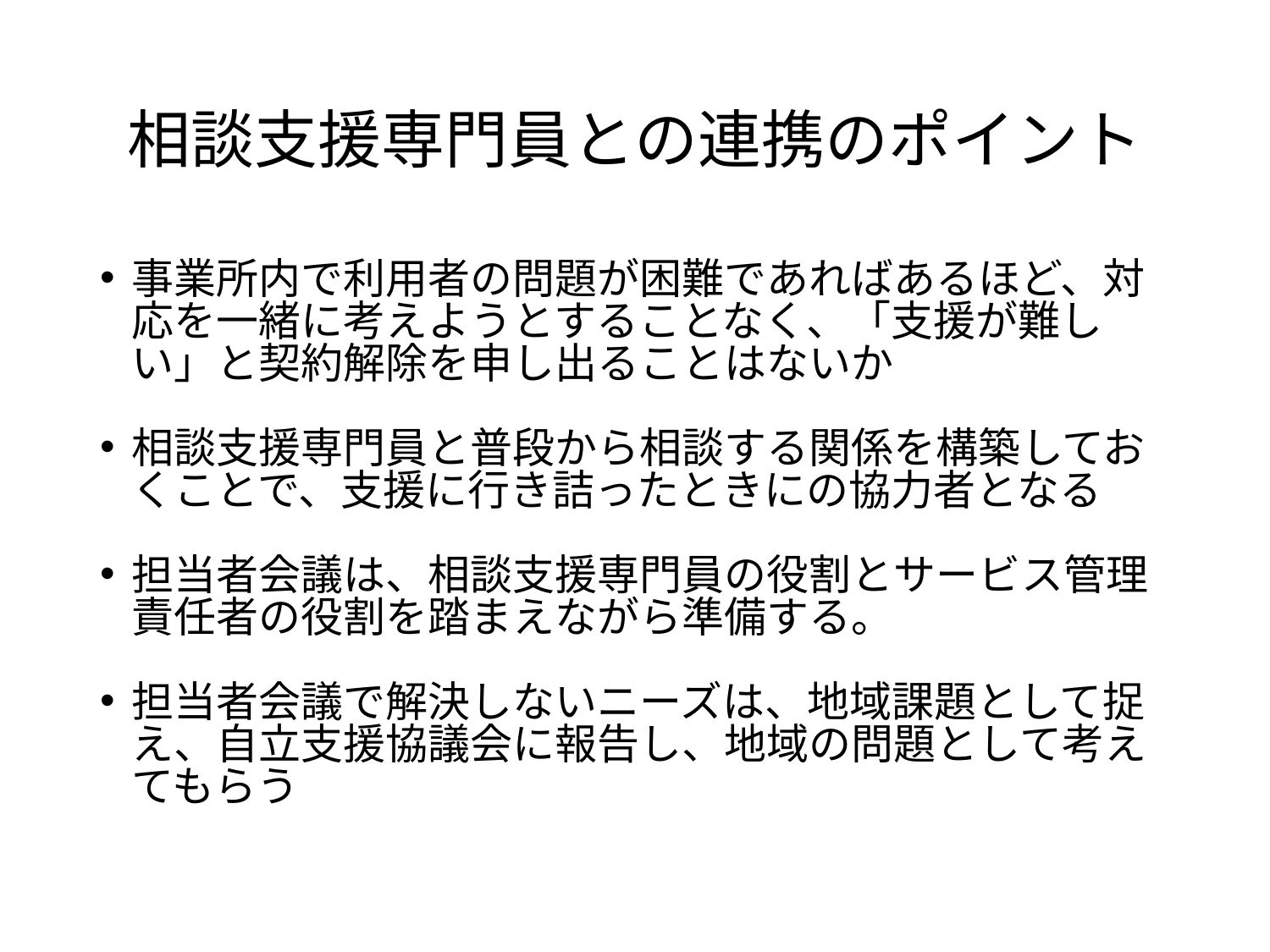

# 相談支援専門員との連携のポイント
事業所内で利用者の問題が困難であればあるほど、対応を一緒に考えようとすることなく、「支援が難しい」と契約解除を申し出ることはないか

相談支援専門員と普段から相談する関係を構築しておくことで、支援に行き詰ったときにの協力者となる

担当者会議は、相談支援専門員の役割とサービス管理責任者の役割を踏まえながら準備する。

担当者会議で解決しないニーズは、地域課題として捉え、自立支援協議会に報告し、地域の問題として考えてもらう